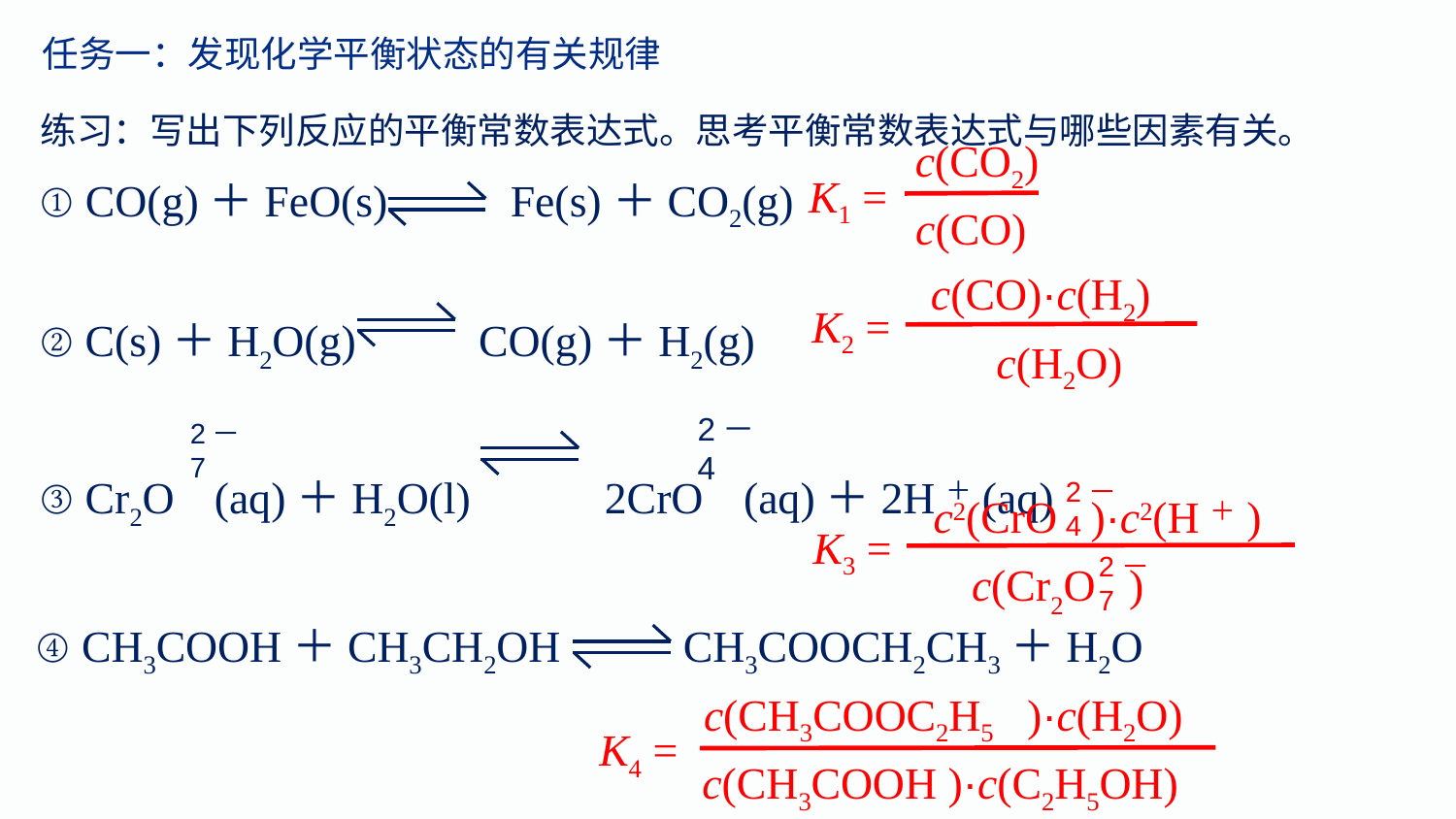

任务一：发现化学平衡状态的有关规律
练习：写出下列反应的平衡常数表达式。思考平衡常数表达式与哪些因素有关。
c(CO2)
K1 =
c(CO)
① CO(g)＋FeO(s)           Fe(s)＋CO2(g)
② C(s)＋H2O(g)           CO(g)＋H2(g)
③ Cr2O    (aq)＋H2O(l)            2CrO    (aq)＋2H＋(aq)
c(CO)·c(H2)
K2 =
c(H2O)
2－
4
2－
7
2－
4
c2(CrO   )·c2(H＋)
K3 =
c(Cr2O   )
2－
7
④ CH3COOH＋CH3CH2OH           CH3COOCH2CH3＋H2O
c(CH3COOC2H5   )·c(H2O)
K4 =
c(CH3COOH )·c(C2H5OH)